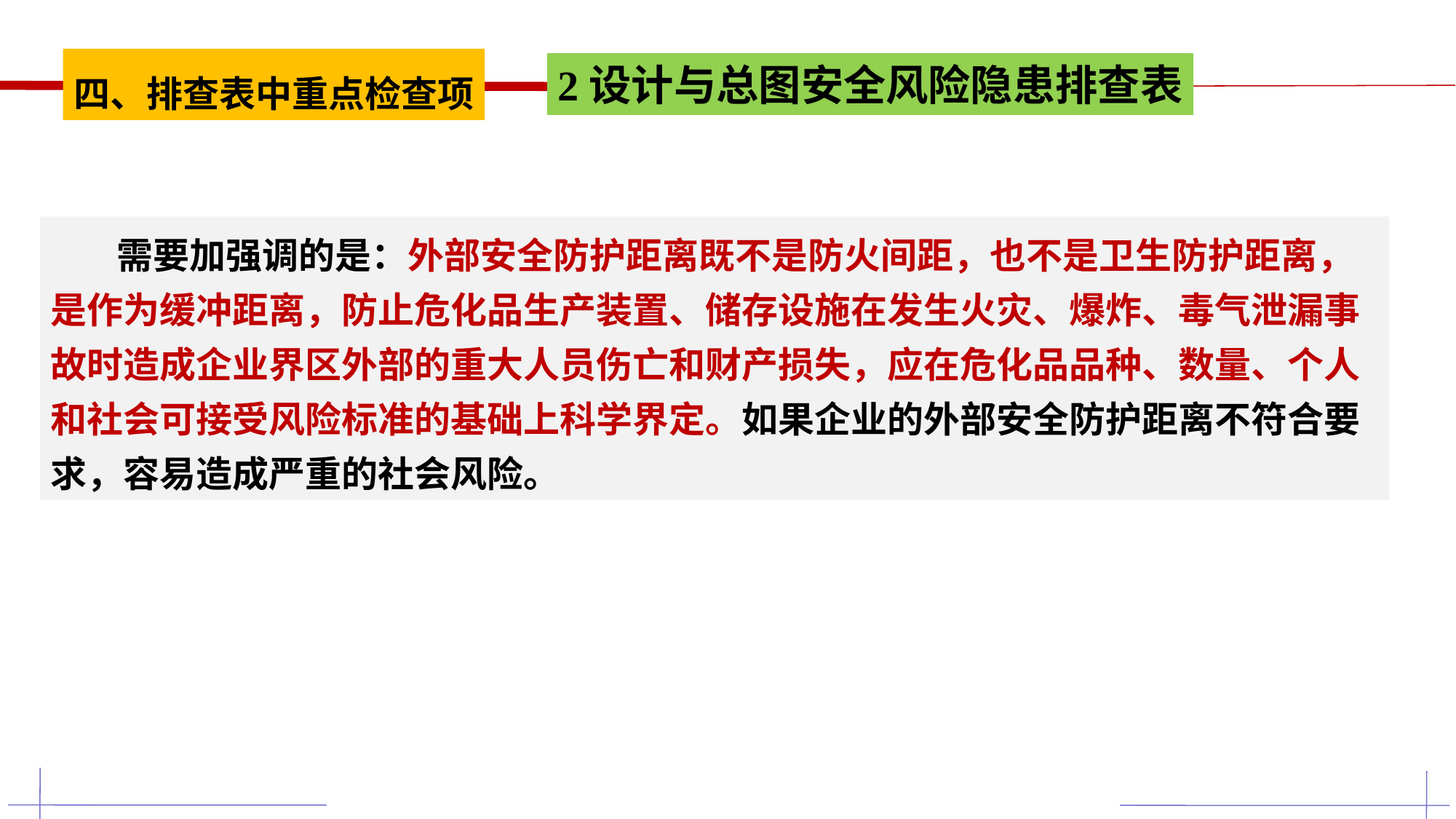

四、排查表中重点检查项
2设计与总图安全风险隐患排查表
       需要加强调的是：外部安全防护距离既不是防火间距，也不是卫生防护距离，是作为缓冲距离，防止危化品生产装置、储存设施在发生火灾、爆炸、毒气泄漏事故时造成企业界区外部的重大人员伤亡和财产损失，应在危化品品种、数量、个人和社会可接受风险标准的基础上科学界定。如果企业的外部安全防护距离不符合要求，容易造成严重的社会风险。
62